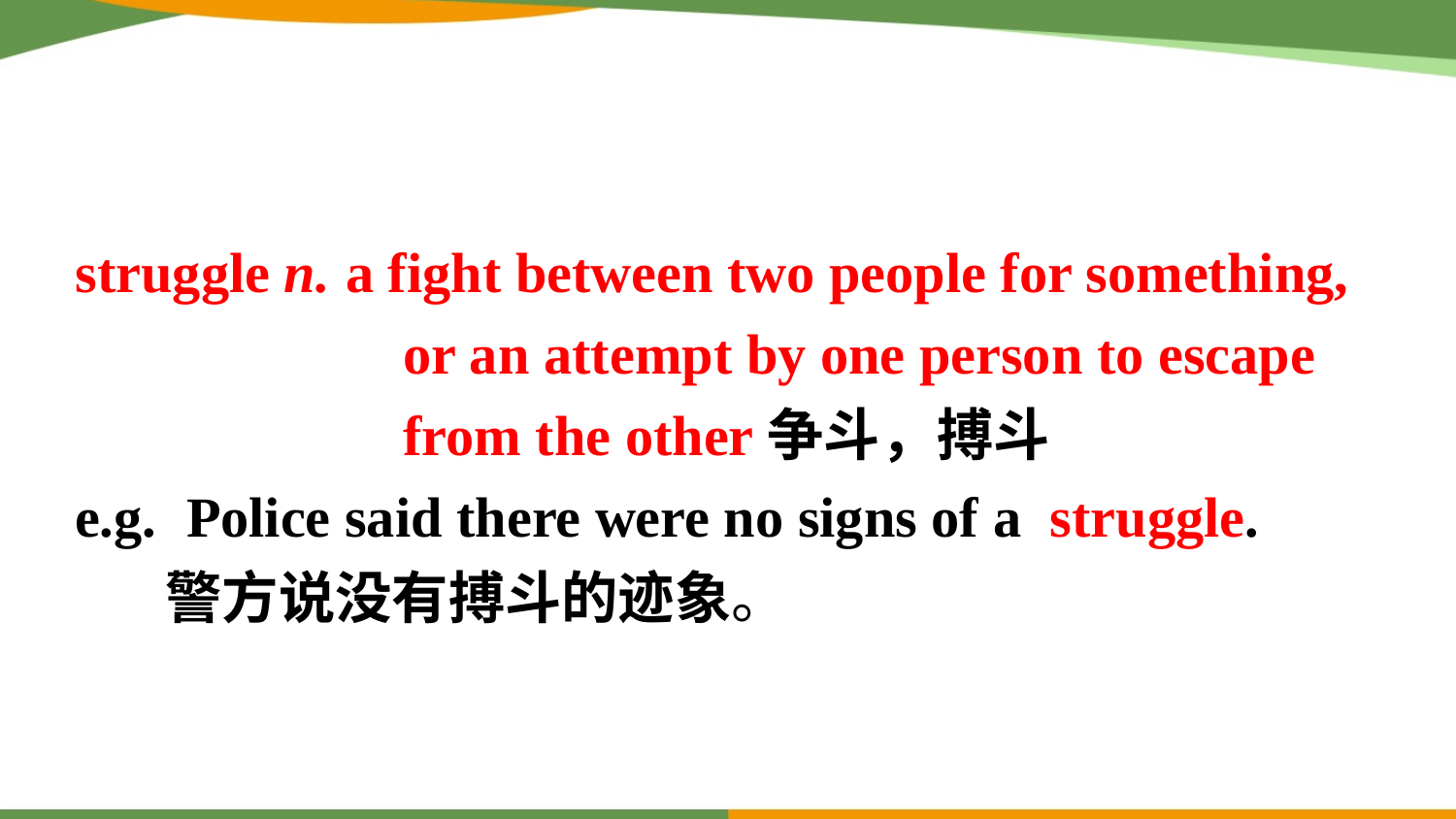

struggle n. a fight between two people for something, or an attempt by one person to escape from the other争斗，搏斗
e.g.  Police said there were no signs of a  struggle.
      警方说没有搏斗的迹象。